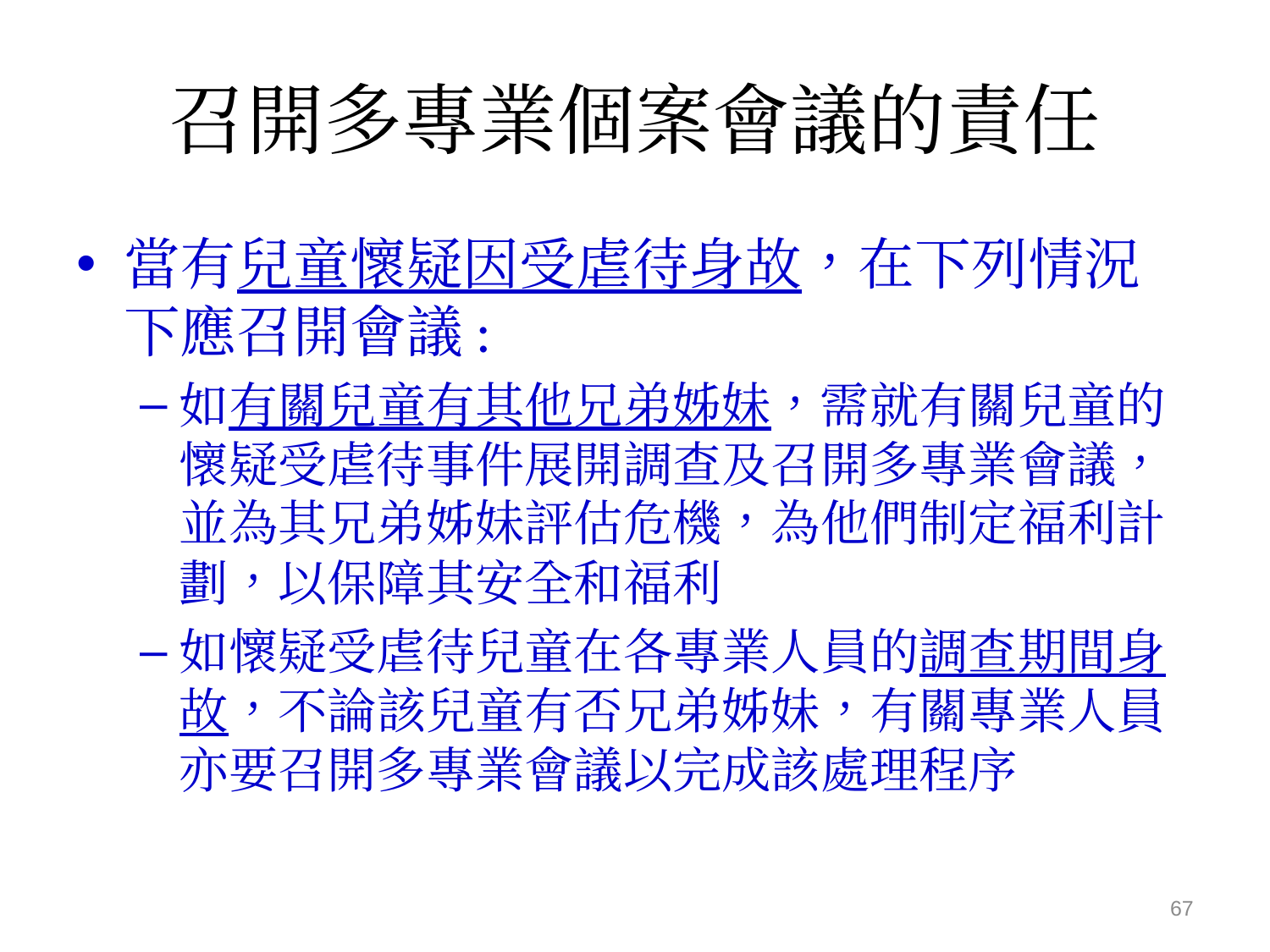

# 召開多專業個案會議的責任
當有兒童懷疑因受虐待身故，在下列情況下應召開會議:
如有關兒童有其他兄弟姊妹，需就有關兒童的懷疑受虐待事件展開調查及召開多專業會議，並為其兄弟姊妹評估危機，為他們制定福利計劃，以保障其安全和福利
如懷疑受虐待兒童在各專業人員的調查期間身故，不論該兒童有否兄弟姊妹，有關專業人員亦要召開多專業會議以完成該處理程序
67